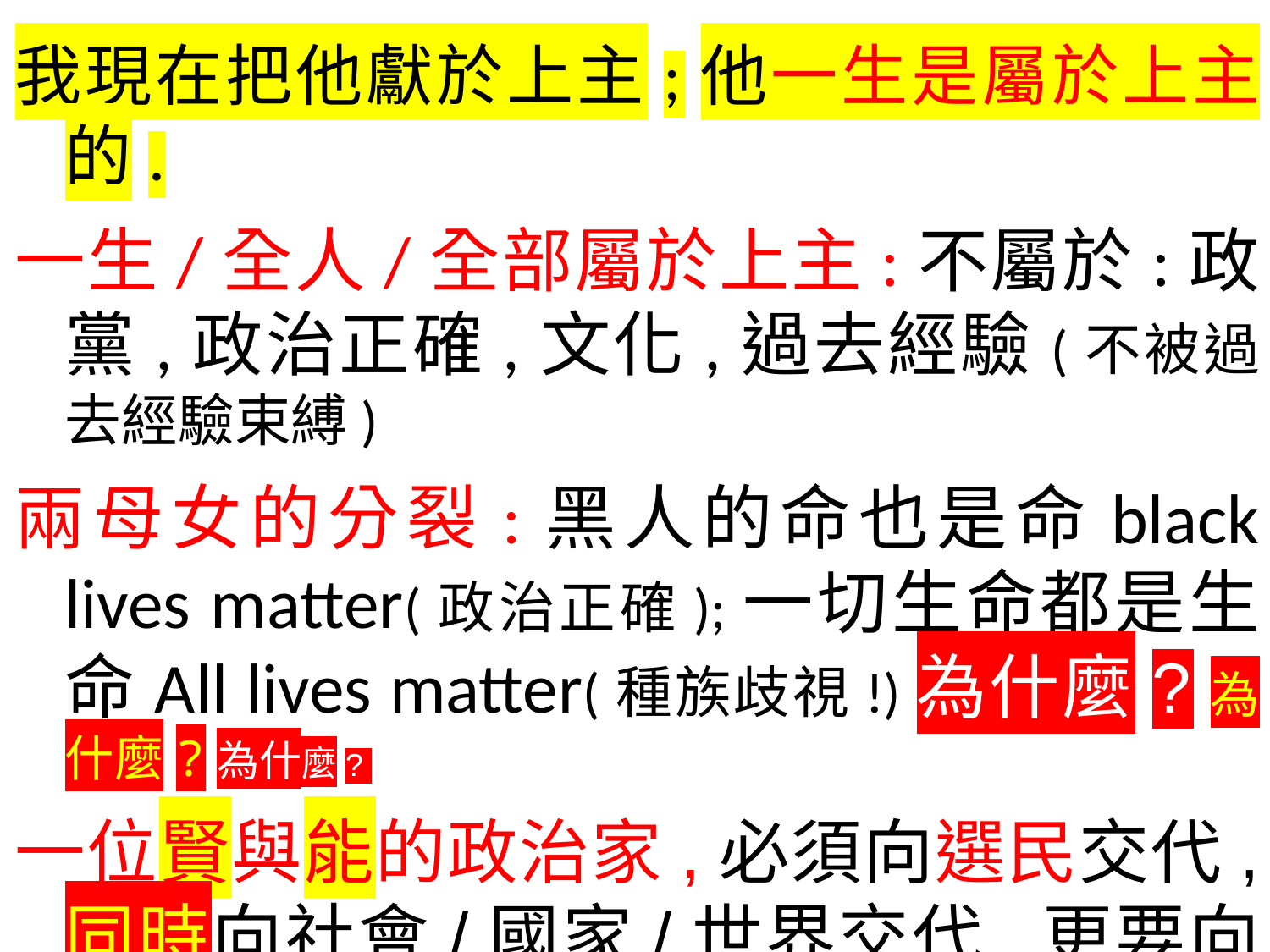

我現在把他獻於上主;他一生是屬於上主的.
一生/全人/全部屬於上主:不屬於:政黨,政治正確,文化,過去經驗(不被過去經驗束縛)
兩母女的分裂:黑人的命也是命black lives matter(政治正確);一切生命都是生命All lives matter(種族歧視!)為什麼?為什麼?為什麼?!
一位賢與能的政治家,必須向選民交代,
同時向社會/國家/世界交代,更要向真善美聖的至上神上主/阿拉/老天爺/無名神交代!!